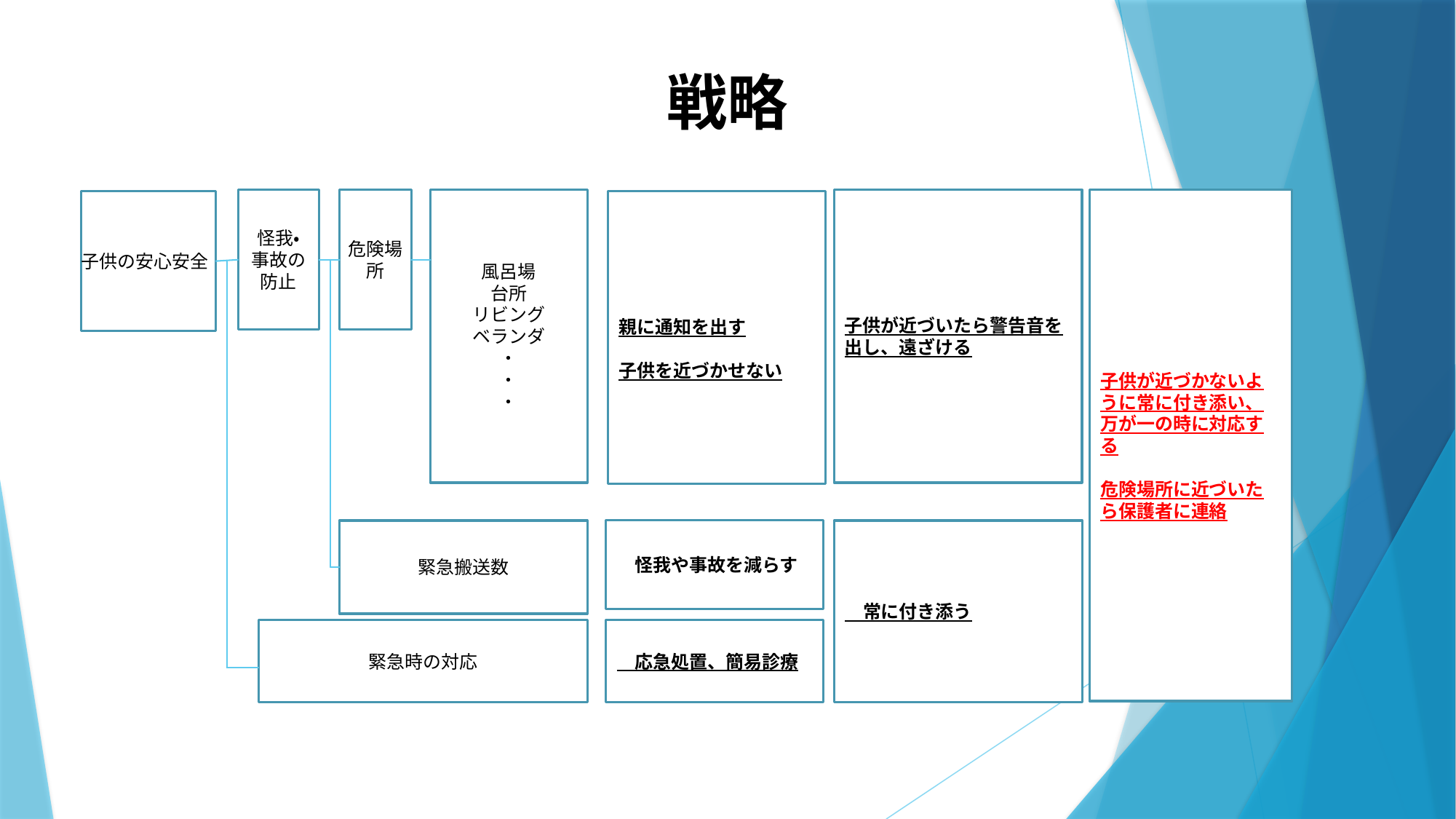

戦略

怪我・事故の防止
危険場所
風呂場
台所
リビング
ベランダ
・
・
・
子供が近づいたら警告音を出し、遠ざける
子供が近づかないように常に付き添い、万が一の時に対応する

危険場所に近づいたら保護者に連絡
子供の安心安全

親に通知を出す

子供を近づかせない
　怪我や事故を減らす
　常に付き添う
緊急搬送数
緊急時の対応
　応急処置、簡易診療